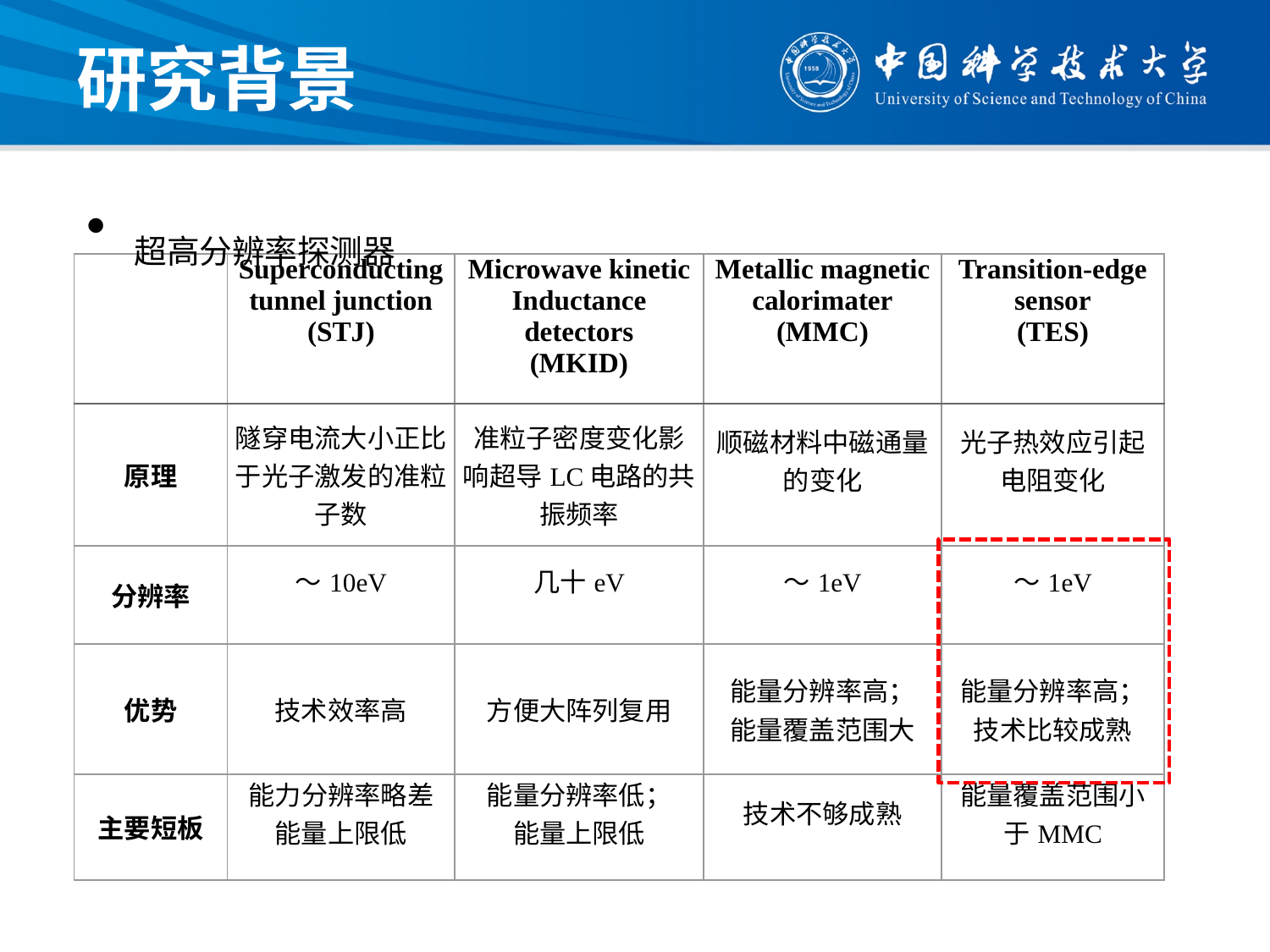

# 研究背景
超高分辨率探测器
|  | Superconducting tunnel junction (STJ) | Microwave kinetic Inductance detectors (MKID) | Metallic magnetic calorimater (MMC) | Transition-edge sensor (TES) |
| --- | --- | --- | --- | --- |
| 原理 | 隧穿电流大小正比于光子激发的准粒子数 | 准粒子密度变化影响超导LC电路的共振频率 | 顺磁材料中磁通量的变化 | 光子热效应引起电阻变化 |
| 分辨率 | ～10eV | 几十eV | ～1eV | ～1eV |
| 优势 | 技术效率高 | 方便大阵列复用 | 能量分辨率高； 能量覆盖范围大 | 能量分辨率高； 技术比较成熟 |
| 主要短板 | 能力分辨率略差 能量上限低 | 能量分辨率低； 能量上限低 | 技术不够成熟 | 能量覆盖范围小于MMC |

6